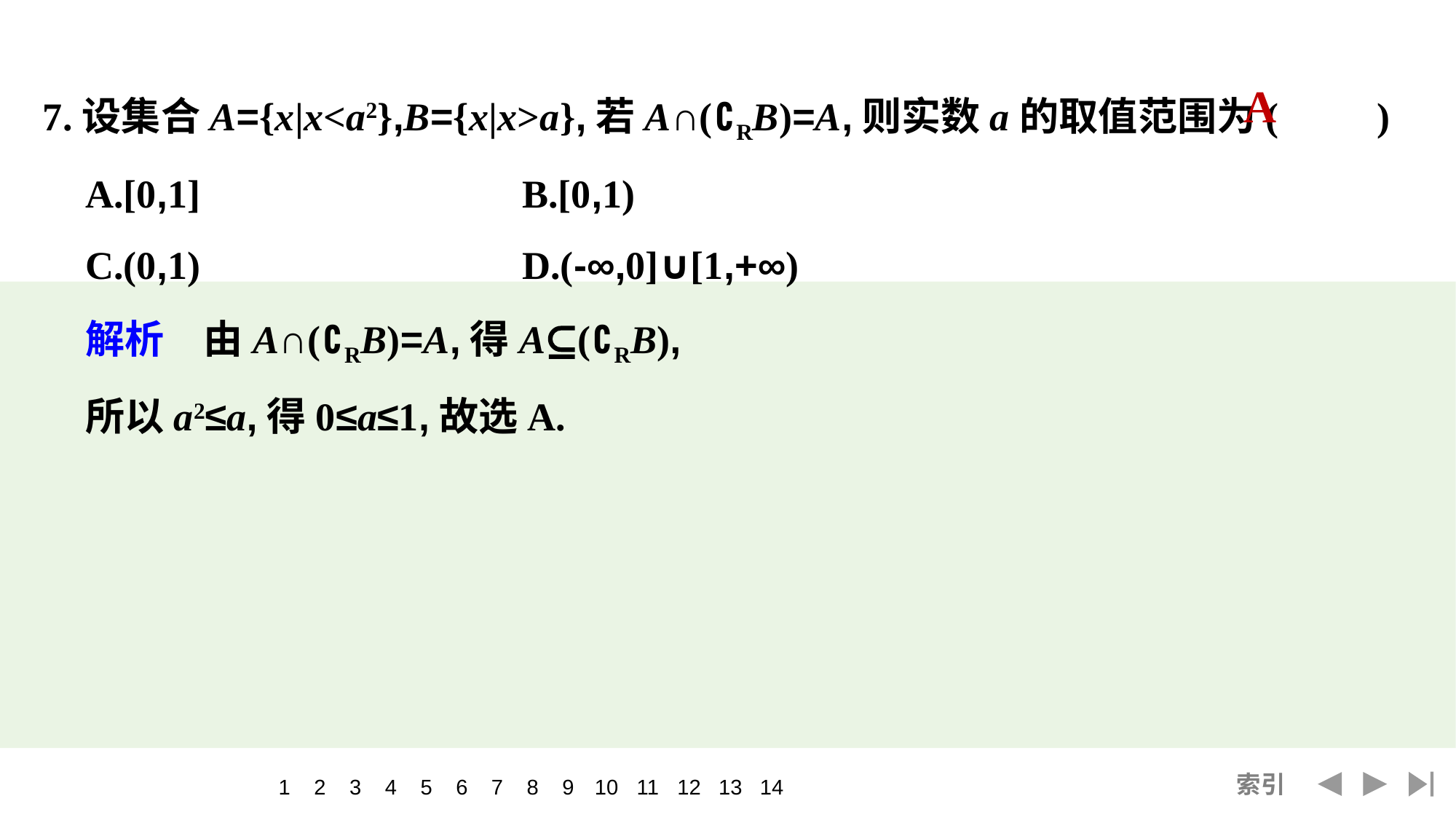

7.设集合A={x|x<a2},B={x|x>a},若A∩(∁RB)=A,则实数a的取值范围为(　　)
	A.[0,1]			B.[0,1)
	C.(0,1)			D.(-∞,0]∪[1,+∞)
	解析　由A∩(∁RB)=A,得A⊆(∁RB),
	所以a2≤a,得0≤a≤1,故选A.
A